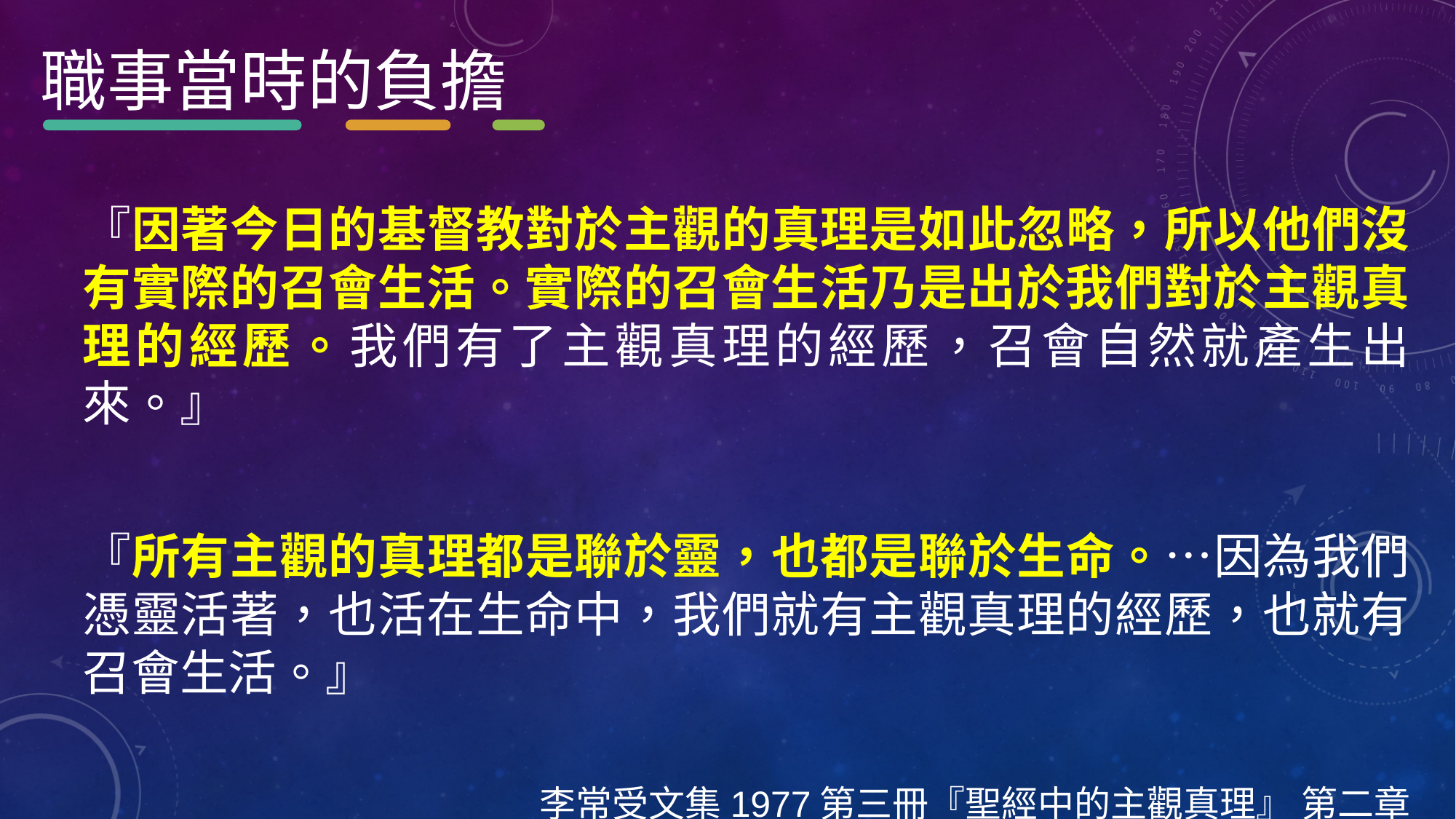

職事當時的負擔

『因著今日的基督教對於主觀的真理是如此忽略，所以他們沒有實際的召會生活。實際的召會生活乃是出於我們對於主觀真理的經歷。我們有了主觀真理的經歷，召會自然就產生出來。』

『所有主觀的真理都是聯於靈，也都是聯於生命。…因為我們憑靈活著，也活在生命中，我們就有主觀真理的經歷，也就有召會生活。』

李常受文集1977第三冊『聖經中的主觀真理』 第二章